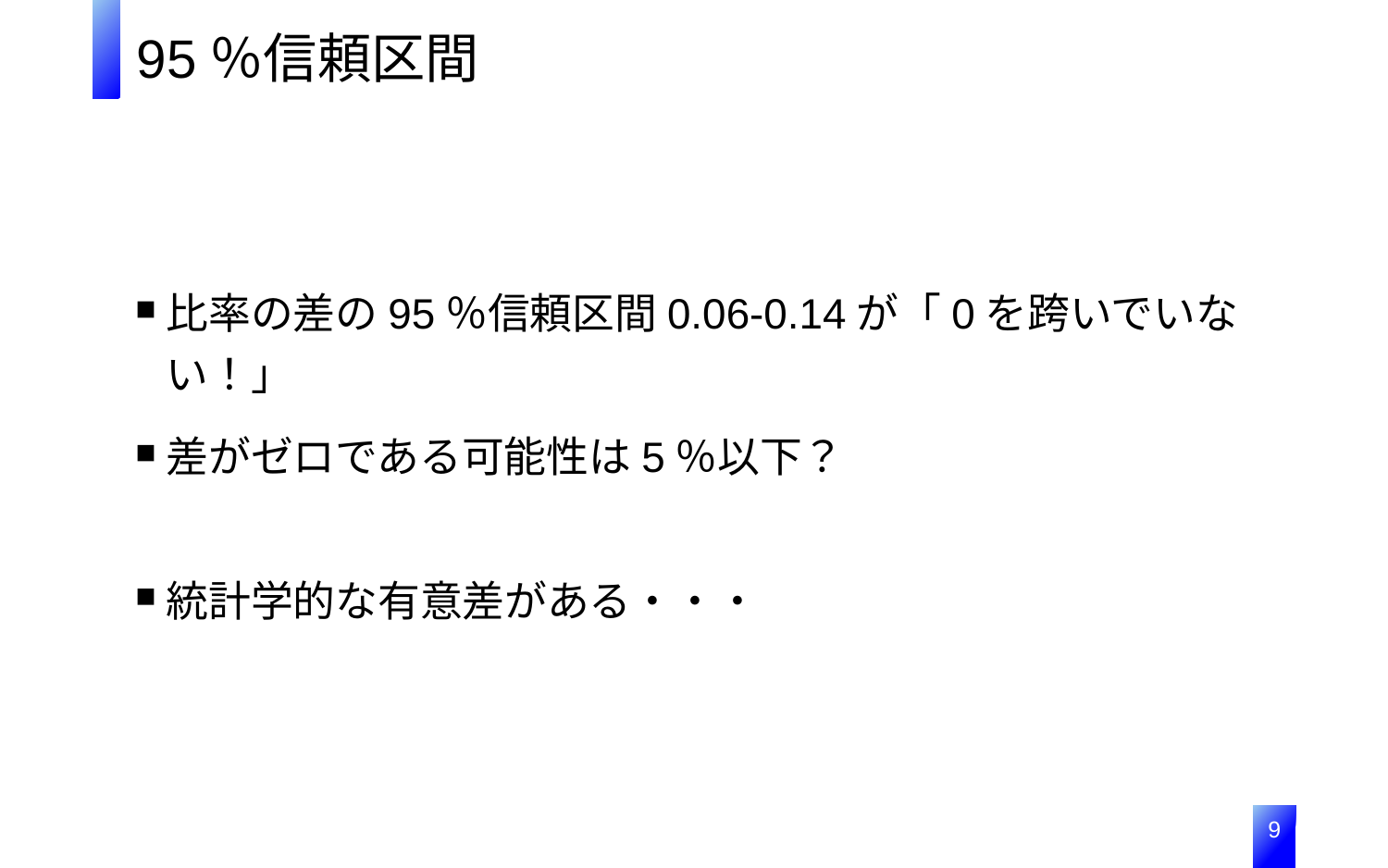

95％信頼区間
比率の差の95％信頼区間0.06-0.14が「0を跨いでいない！」

差がゼロである可能性は5％以下？

統計学的な有意差がある・・・